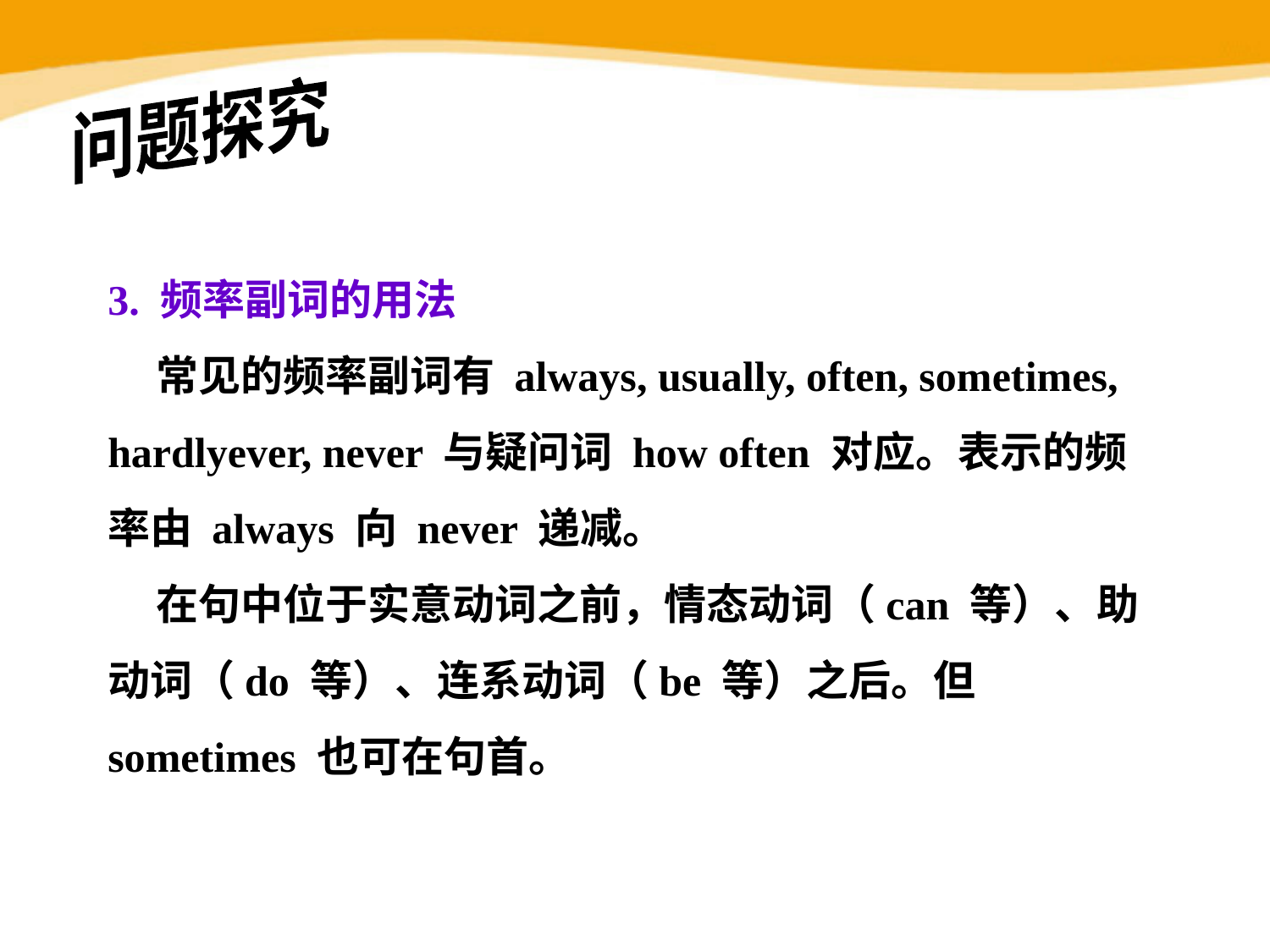

问题探究
3. 频率副词的用法
    常见的频率副词有 always, usually, often, sometimes, hardlyever, never 与疑问词 how often 对应。表示的频率由 always 向 never 递减。
    在句中位于实意动词之前，情态动词（can 等）、助动词（do 等）、连系动词（be 等）之后。但 sometimes 也可在句首。